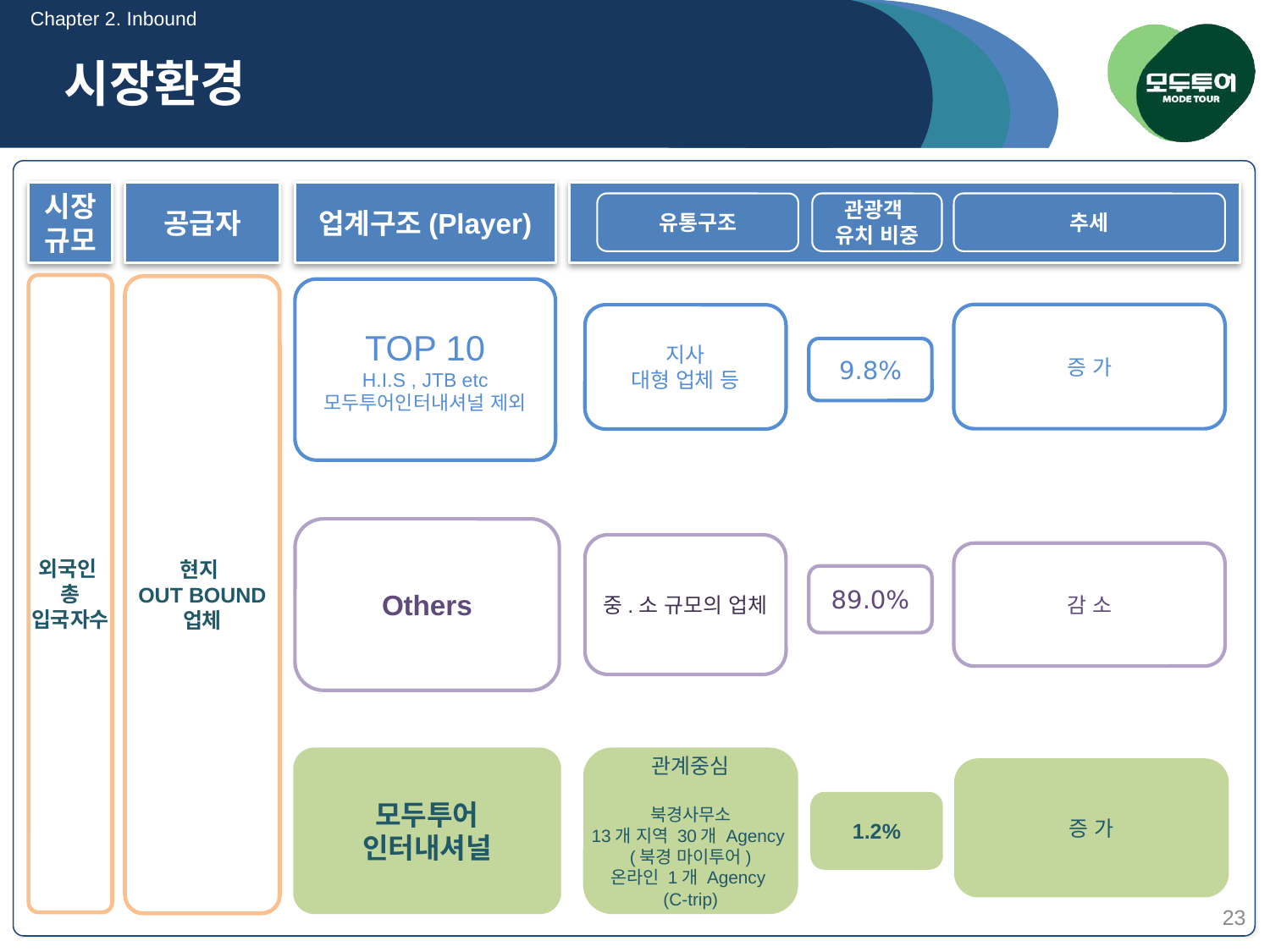

Chapter 2. Inbound
시장환경
시장
규모
공급자
업계구조(Player)

유통구조
관광객
유치 비중
추세
외국인
총
입국자수
현지
OUT BOUND
업체
TOP 10
H.I.S , JTB etc
모두투어인터내셔널 제외
증 가
지사
대형 업체 등
9.8%
Others
중.소 규모의 업체
감 소
89.0%
모두투어
인터내셔널
관계중심

북경사무소
13개 지역 30개 Agency
(북경 마이투어)
온라인 1개 Agency
(C-trip)
증 가
1.2%
23